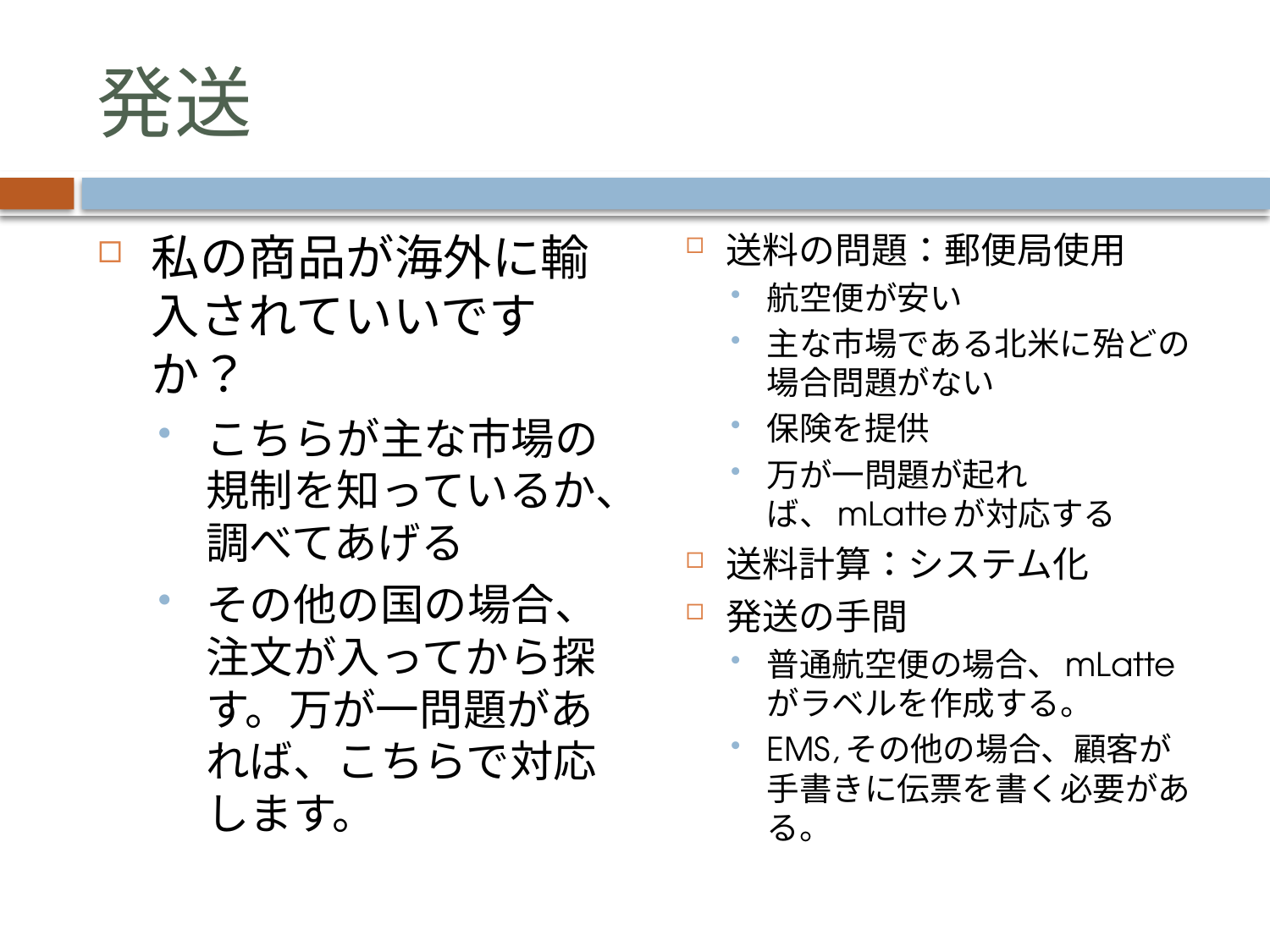

# 発送
私の商品が海外に輸入されていいですか？
こちらが主な市場の規制を知っているか、調べてあげる
その他の国の場合、注文が入ってから探す。万が一問題があれば、こちらで対応します。
送料の問題：郵便局使用
航空便が安い
主な市場である北米に殆どの場合問題がない
保険を提供
万が一問題が起れば、mLatteが対応する
送料計算：システム化
発送の手間
普通航空便の場合、mLatteがラベルを作成する。
EMS,その他の場合、顧客が手書きに伝票を書く必要がある。